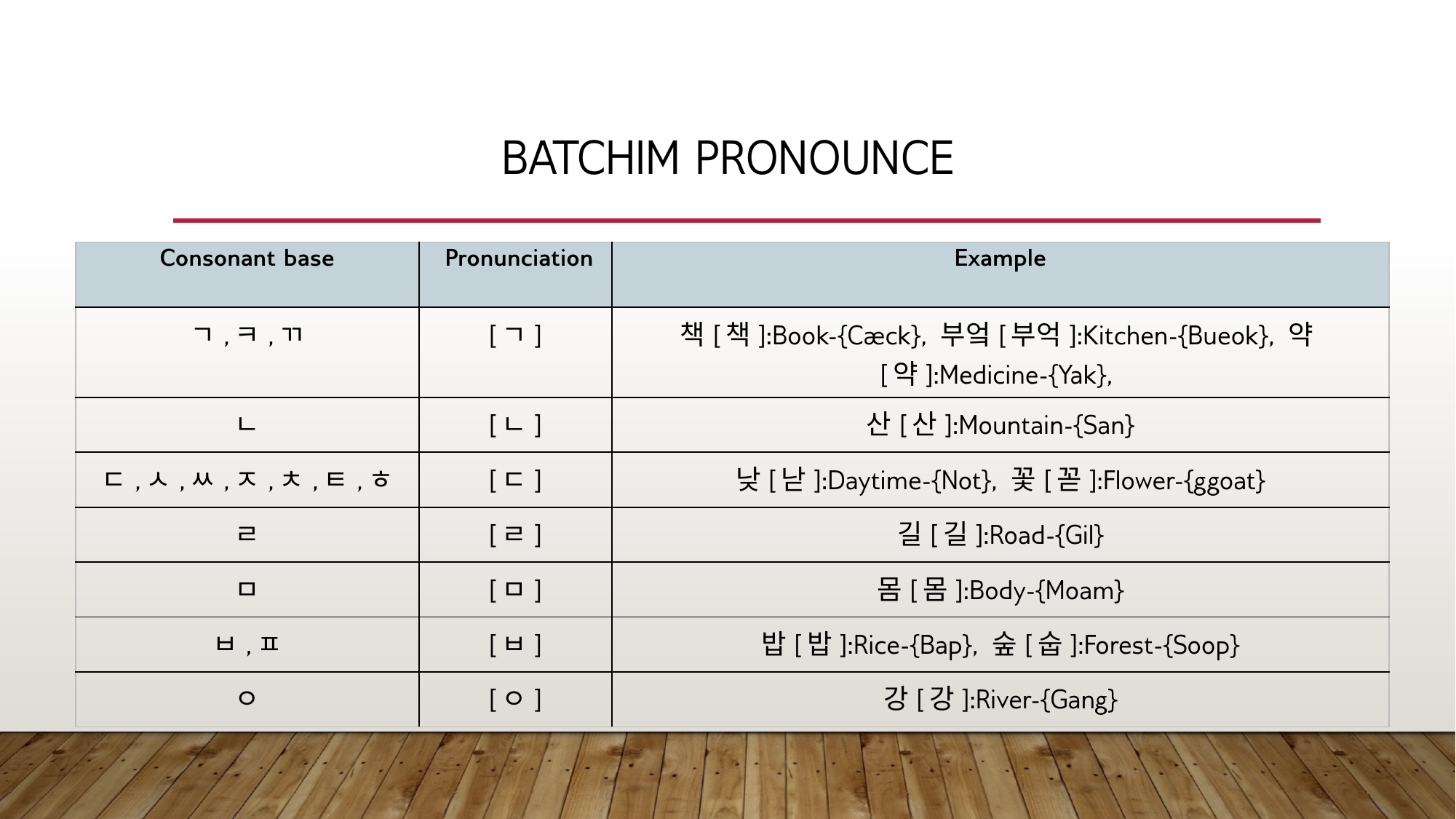

# Batchim pronounce
| Consonant base | Pronunciation | Example |
| --- | --- | --- |
| ㄱ,ㅋ,ㄲ | [ㄱ] | 책[책]:Book-{Caeck}, 부엌[부억]:Kitchen-{Bueok}, 약[약]:Medicine-{Yak}, |
| ㄴ | [ㄴ] | 산[산]:Mountain-{San} |
| ㄷ,ㅅ,ㅆ,ㅈ,ㅊ,ㅌ,ㅎ | [ㄷ] | 낮[낟]:Daytime-{Not}, 꽃[꼳]:Flower-{ggoat} |
| ㄹ | [ㄹ] | 길[길]:Road-{Gil} |
| ㅁ | [ㅁ] | 몸[몸]:Body-{Moam} |
| ㅂ,ㅍ | [ㅂ] | 밥[밥]:Rice-{Bap}, 숲[숩]:Forest-{Soop} |
| ㅇ | [ㅇ] | 강[강]:River-{Gang} |